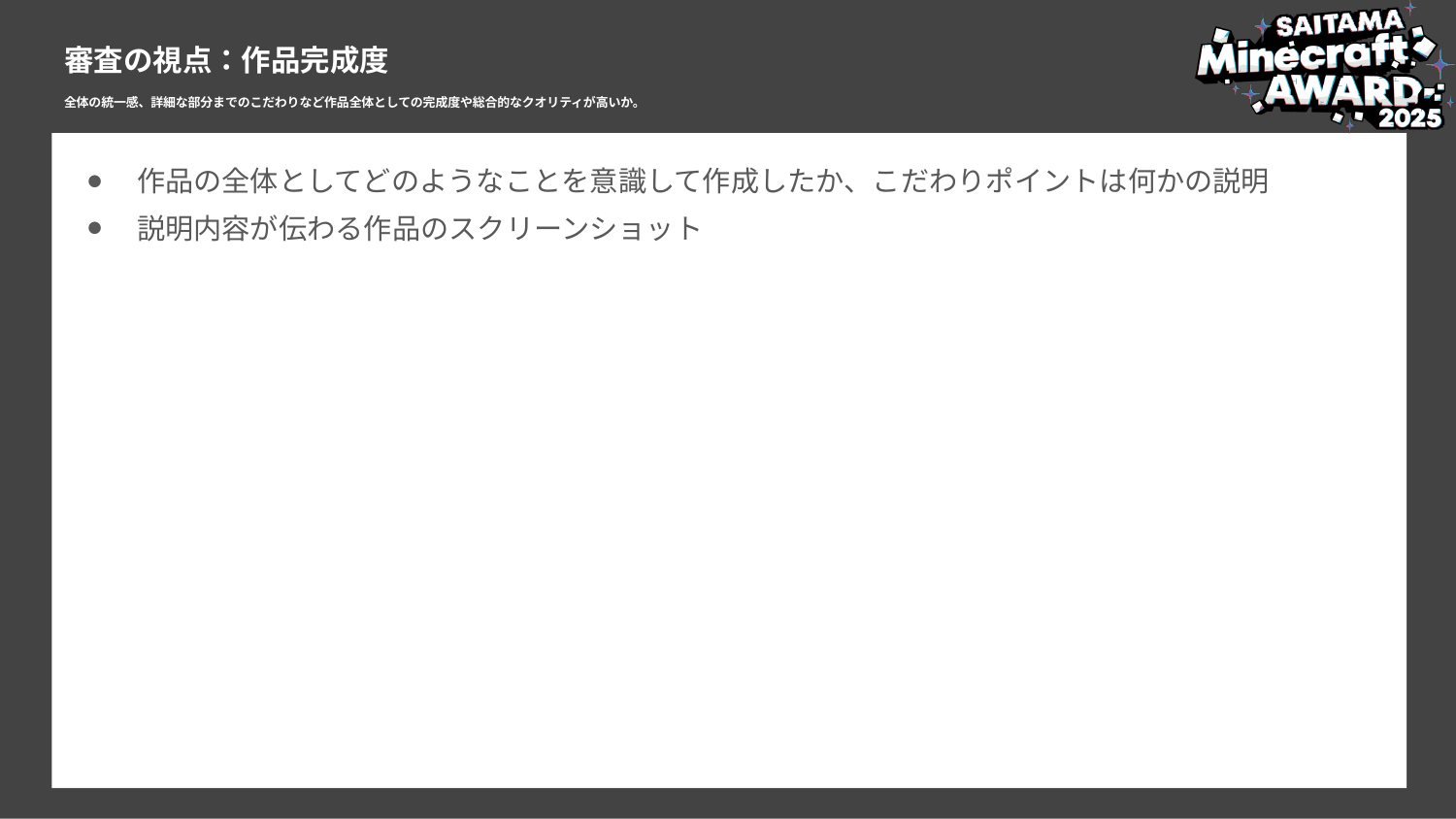

審査の視点：作品完成度

全体の統一感、詳細な部分までのこだわりなど作品全体としての完成度や総合的なクオリティが高いか。
作品の全体としてどのようなことを意識して作成したか、こだわりポイントは何かの説明
説明内容が伝わる作品のスクリーンショット